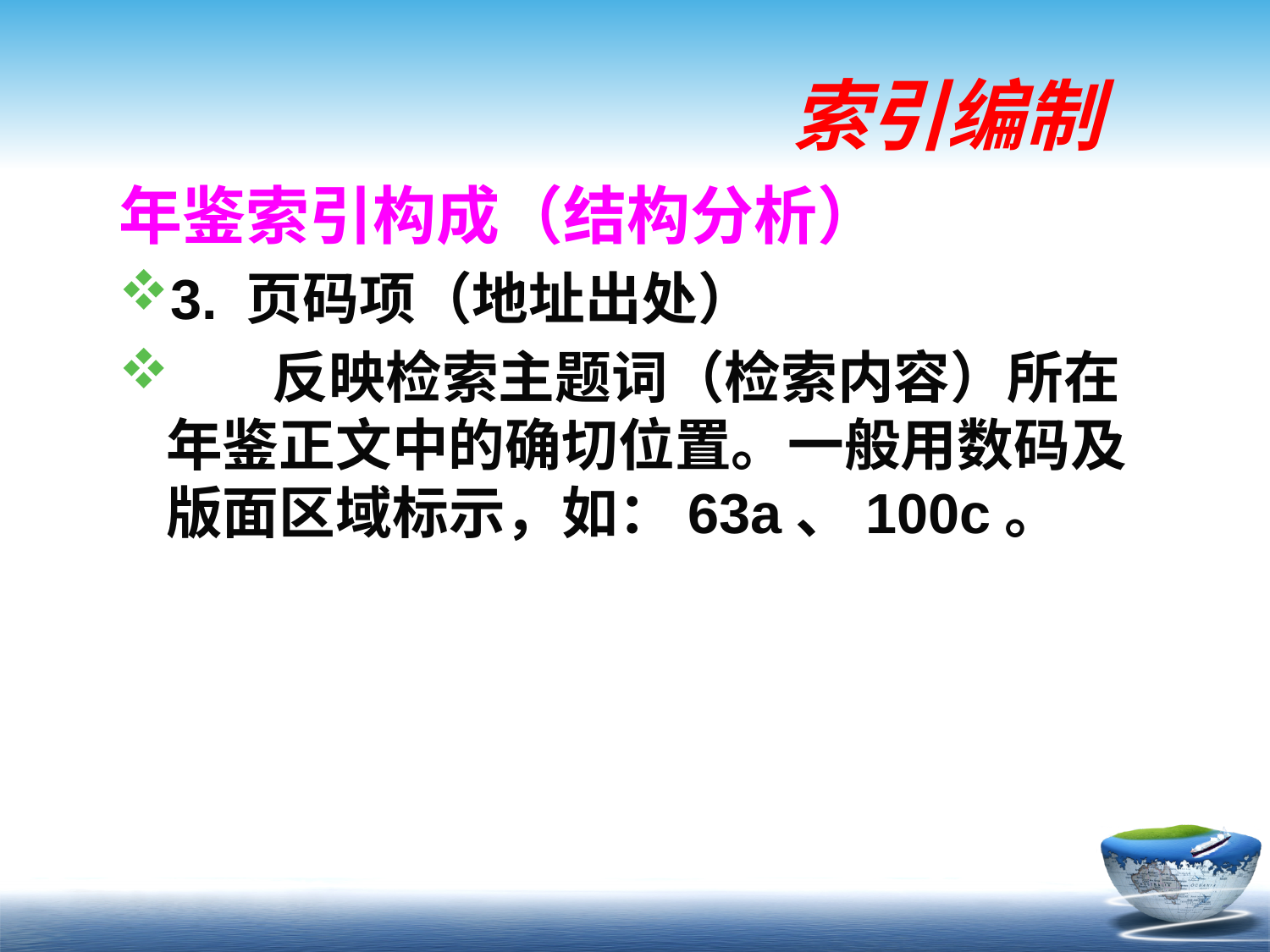

# 索引编制
年鉴索引构成（结构分析）
3. 页码项（地址出处）
       反映检索主题词（检索内容）所在年鉴正文中的确切位置。一般用数码及版面区域标示，如：63a、100c。